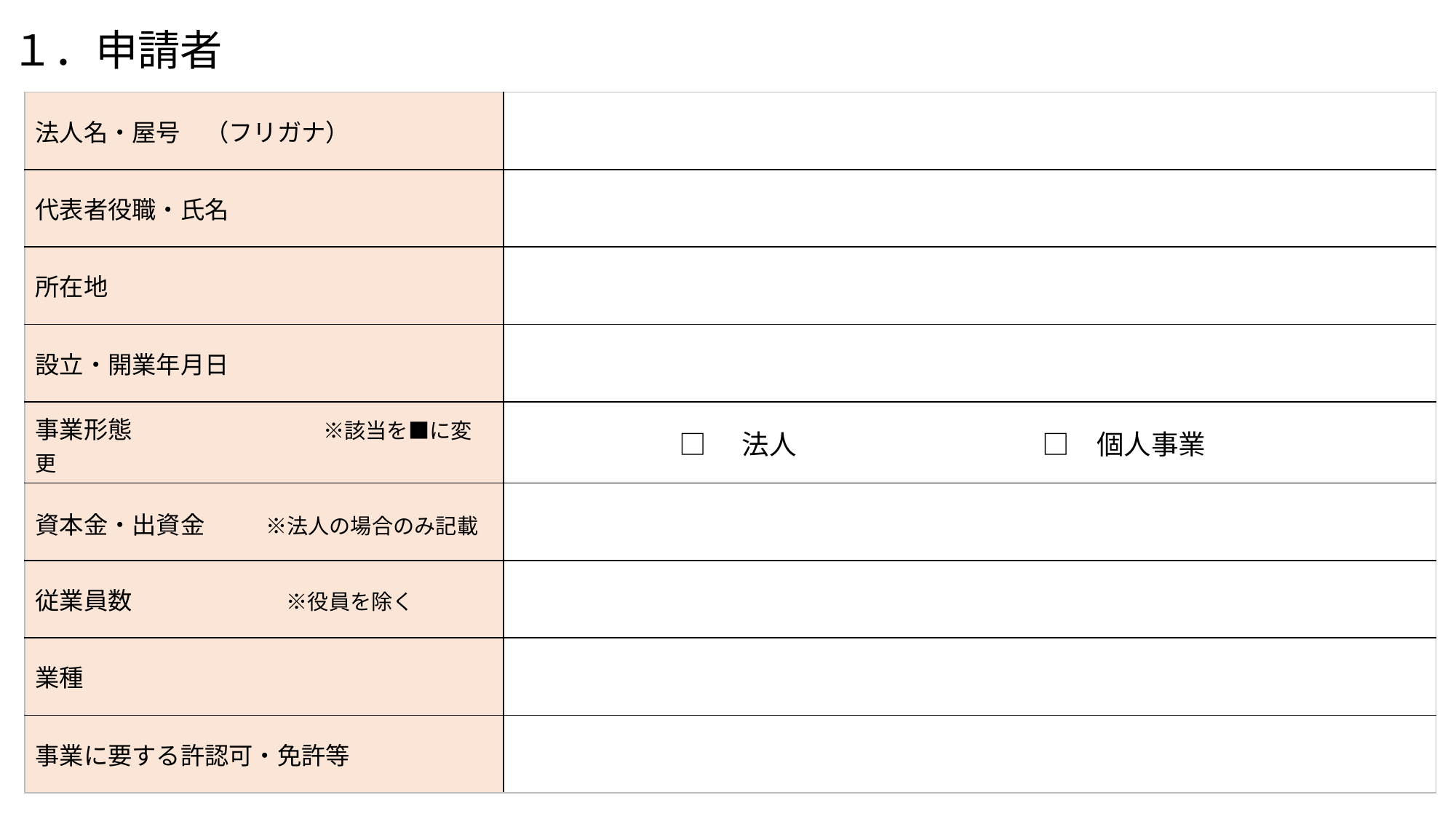

# １．申請者
| 法人名・屋号　（フリガナ） |  |
| --- | --- |
| 代表者役職・氏名 |  |
| 所在地 |  |
| 設立・開業年月日 |  |
| 事業形態　　　　　　　※該当を■に変更 | □　法人　　　　　　　　　□　個人事業 |
| 資本金・出資金　　 ※法人の場合のみ記載 |  |
| 従業員数 　　　　　　 ※役員を除く |  |
| 業種 |  |
| 事業に要する許認可・免許等 |  |